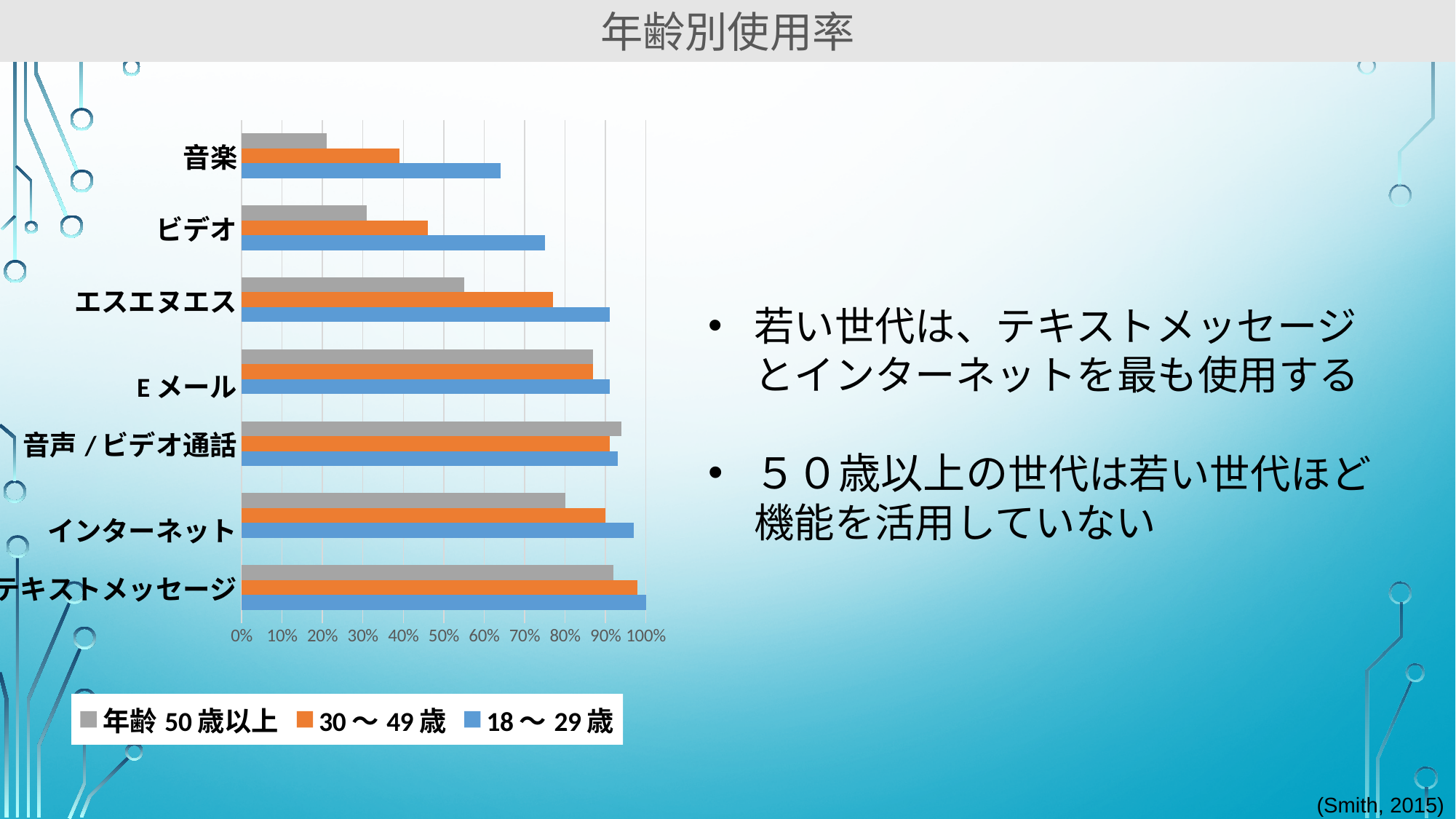

年齢別使用率

### Chart

| Category | 18〜29歳 | 30〜49歳 | 年齢50歳以上 |
|---|---|---|---|
| テキストメッセージ | 1.0 | 0.98 | 0.92 |
|
インターネット | 0.97 | 0.9 | 0.8 |
| 音声/ビデオ通話 | 0.93 | 0.91 | 0.94 |
|
Eメール | 0.91 | 0.87 | 0.87 |
| エスエヌエス | 0.91 | 0.77 | 0.55 |
| ビデオ | 0.75 | 0.46 | 0.31 |
| 音楽 | 0.64 | 0.39 | 0.21 |
若い世代は、テキストメッセージとインターネットを最も使用する

５０歳以上の世代は若い世代ほど機能を活用していない
(Smith, 2015)